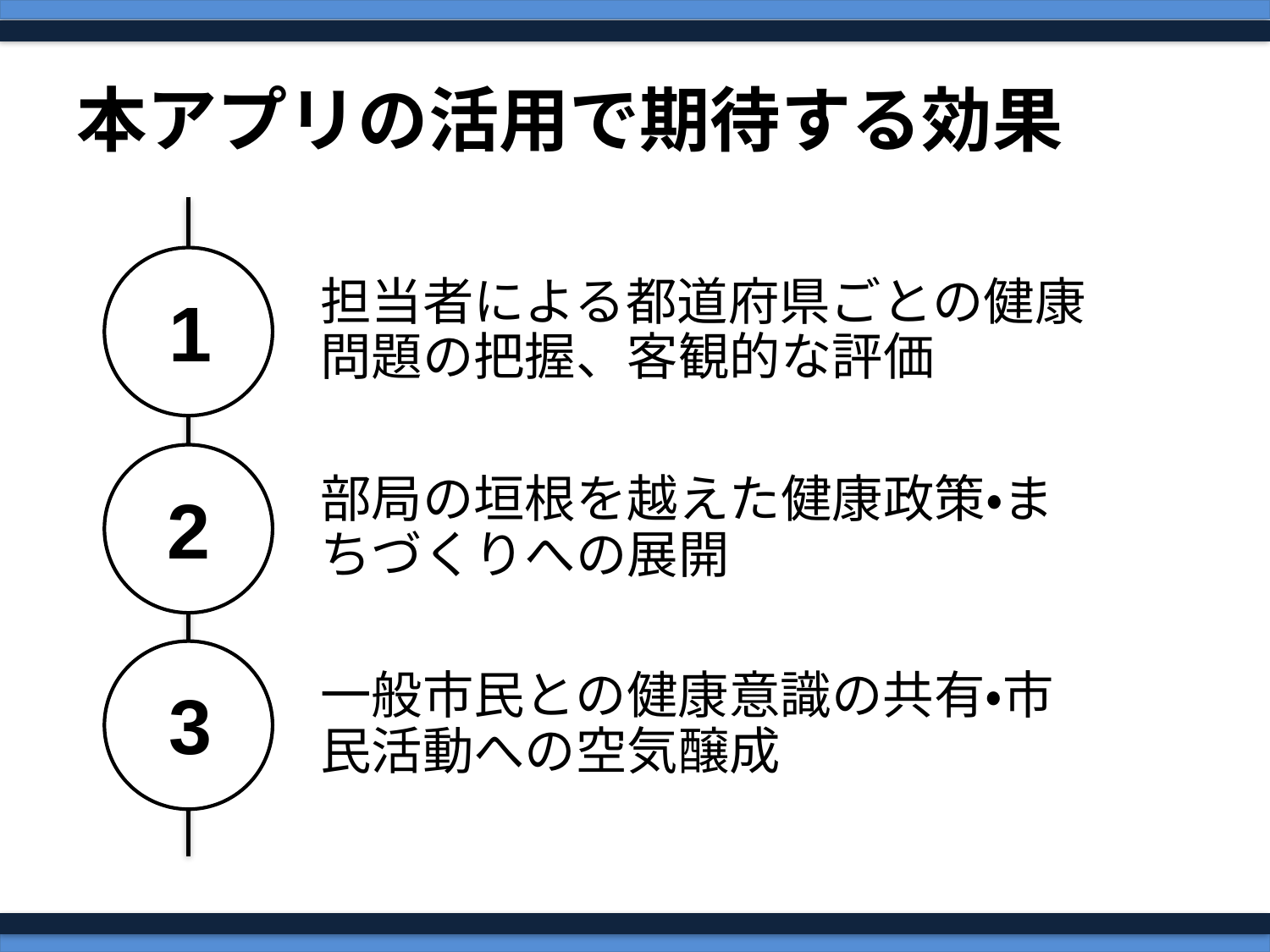

# 本アプリの活用で期待する効果

担当者による都道府県ごとの健康問題の把握、客観的な評価
1

部局の垣根を越えた健康政策・まちづくりへの展開
2

一般市民との健康意識の共有・市民活動への空気醸成
3